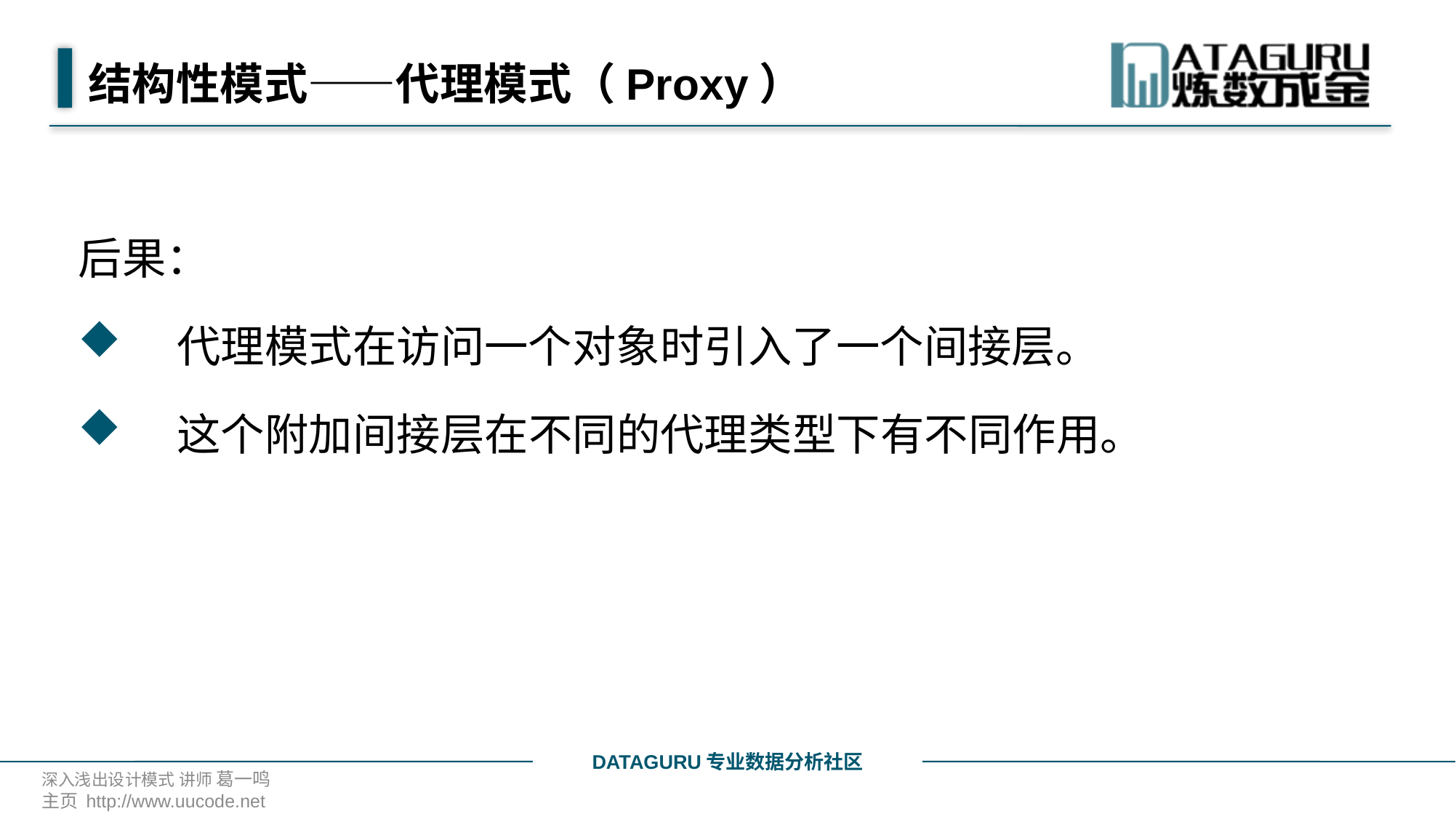

# 结构性模式——代理模式（Proxy）
后果：
    代理模式在访问一个对象时引入了一个间接层。
    这个附加间接层在不同的代理类型下有不同作用。